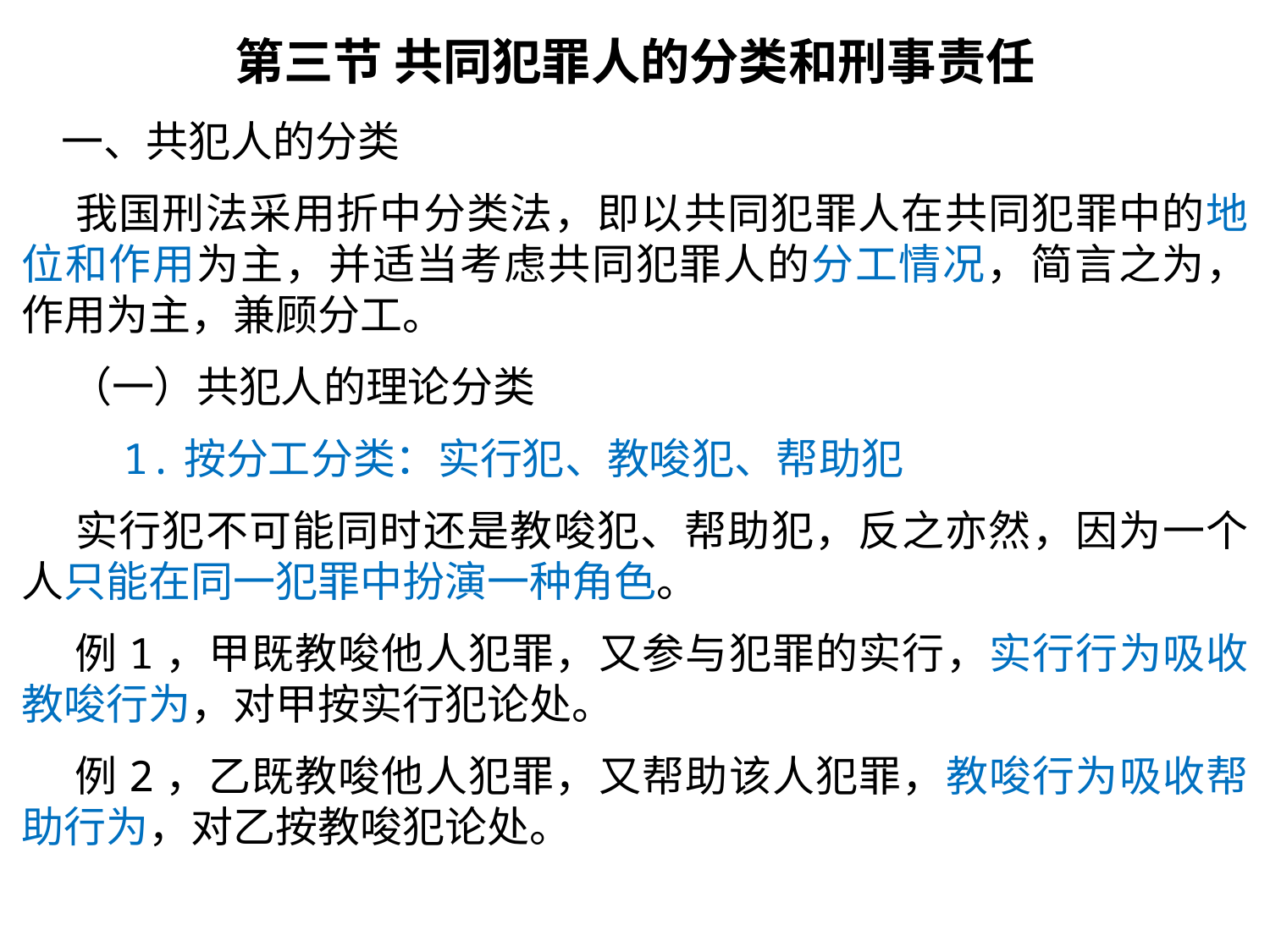

第三节 共同犯罪人的分类和刑事责任

    一、共犯人的分类

    我国刑法采用折中分类法，即以共同犯罪人在共同犯罪中的地位和作用为主，并适当考虑共同犯罪人的分工情况，简言之为，作用为主，兼顾分工。

    （一）共犯人的理论分类

    1.按分工分类：实行犯、教唆犯、帮助犯

    实行犯不可能同时还是教唆犯、帮助犯，反之亦然，因为一个人只能在同一犯罪中扮演一种角色。

    例1，甲既教唆他人犯罪，又参与犯罪的实行，实行行为吸收教唆行为，对甲按实行犯论处。

    例2，乙既教唆他人犯罪，又帮助该人犯罪，教唆行为吸收帮助行为，对乙按教唆犯论处。